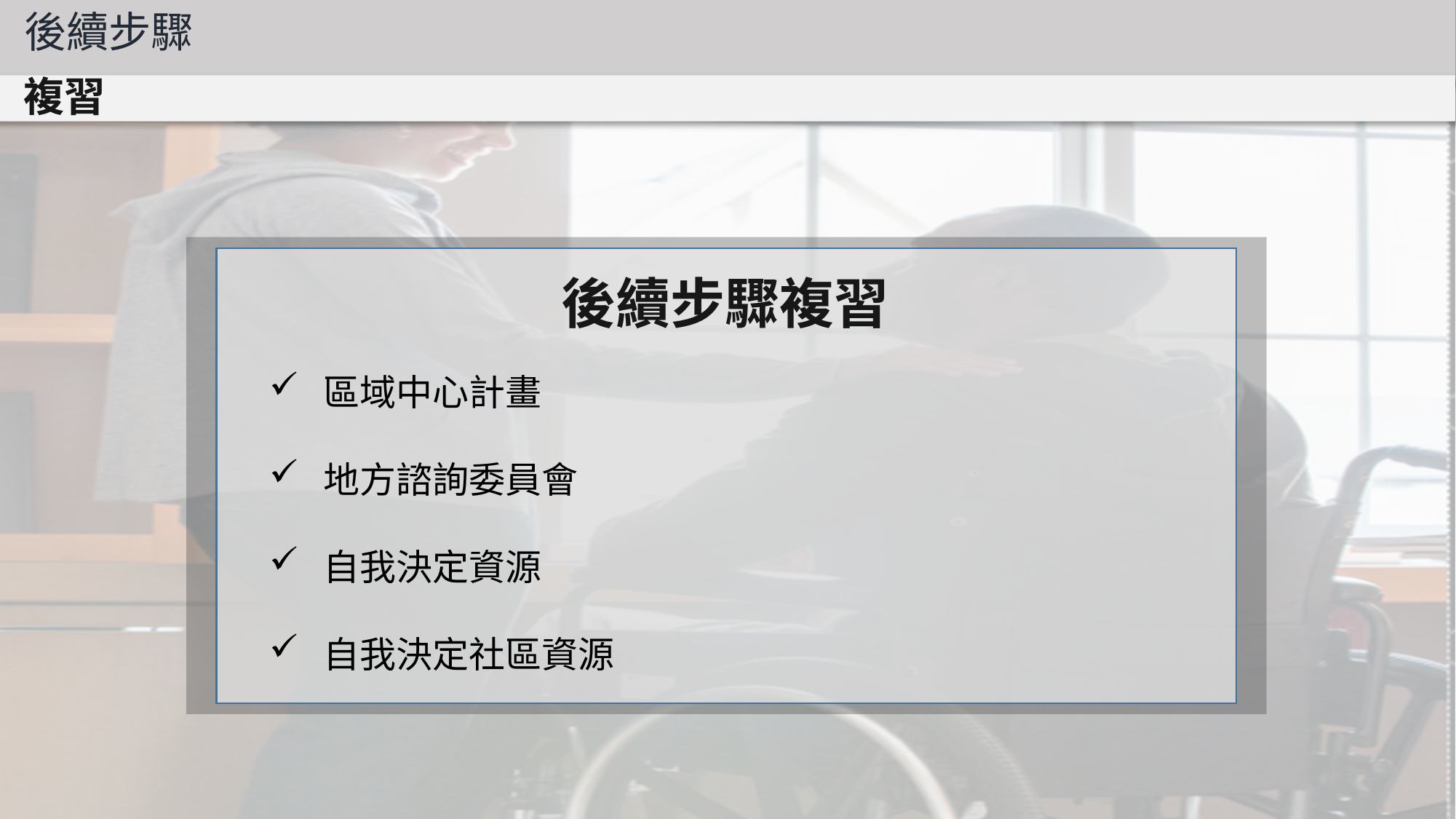

後續步驟
複習

後續步驟複習
區域中心計畫

地方諮詢委員會

自我決定資源

自我決定社區資源